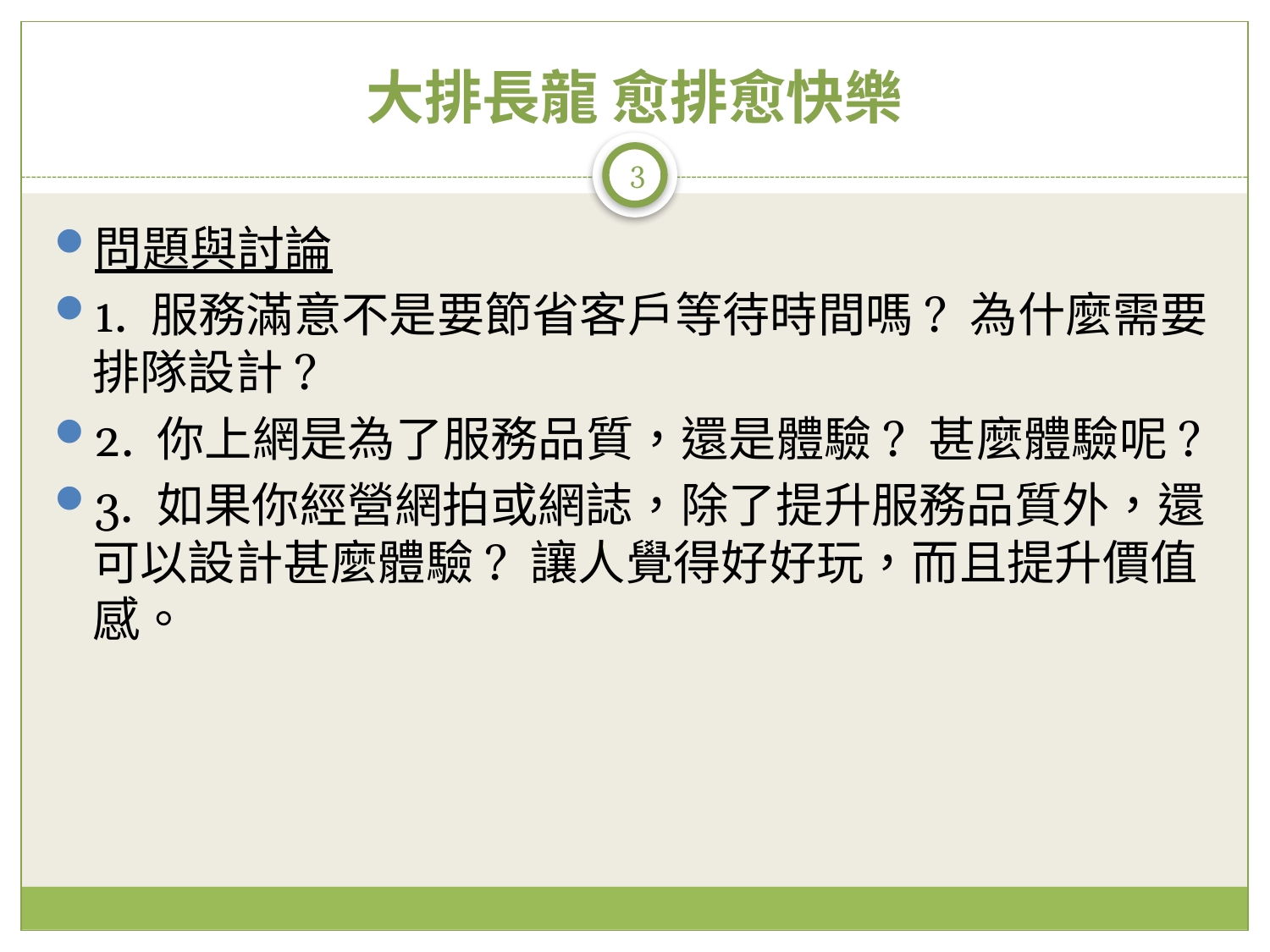

# 大排長龍 愈排愈快樂
3
問題與討論
1. 服務滿意不是要節省客戶等待時間嗎? 為什麼需要排隊設計?
2. 你上網是為了服務品質，還是體驗? 甚麼體驗呢?
3. 如果你經營網拍或網誌，除了提升服務品質外，還可以設計甚麼體驗? 讓人覺得好好玩，而且提升價值感。